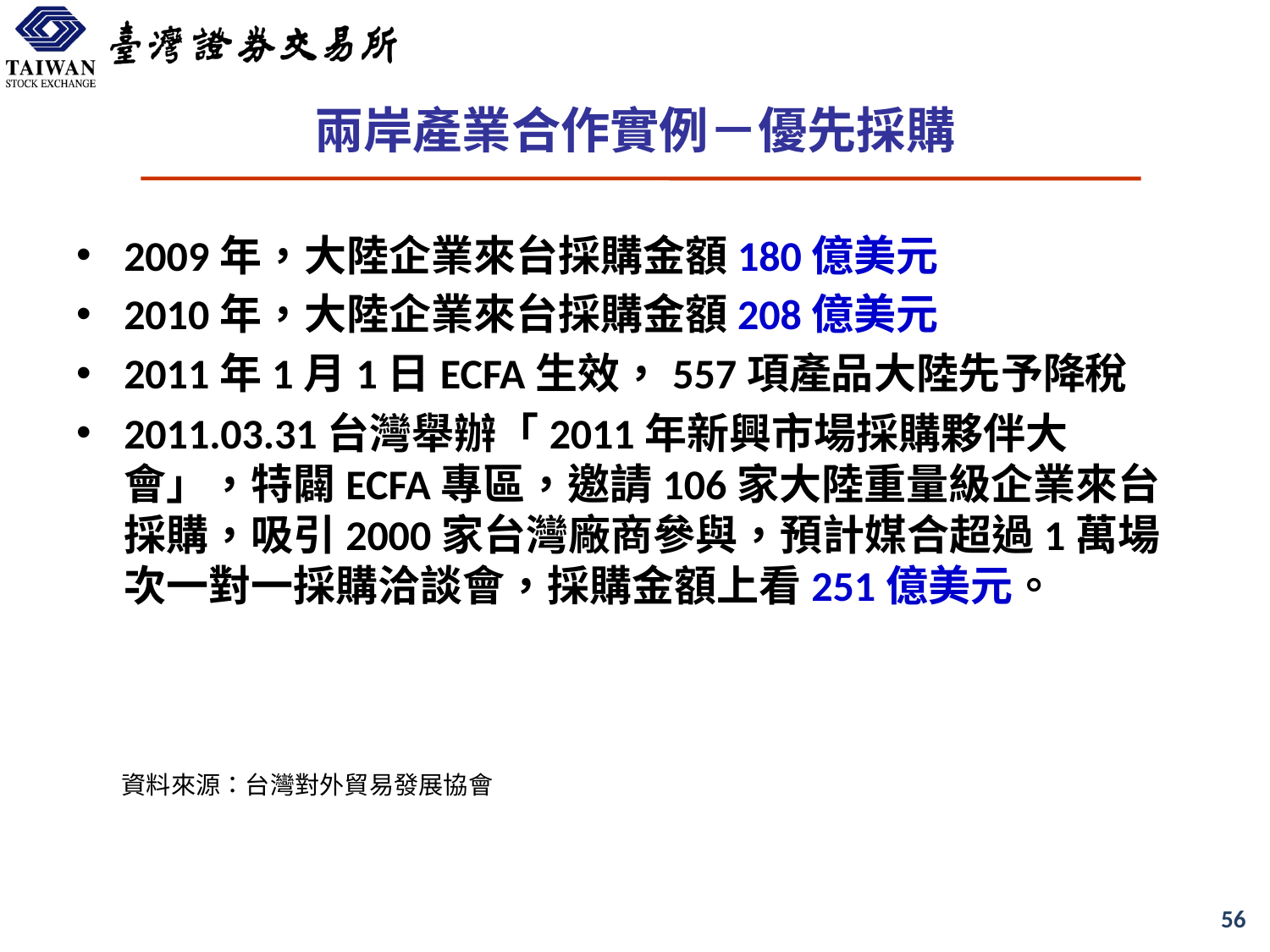

# 兩岸產業合作實例－優先採購
2009年，大陸企業來台採購金額180億美元
2010年，大陸企業來台採購金額208億美元
2011年1月1日ECFA生效，557項產品大陸先予降稅
2011.03.31台灣舉辦「2011年新興市場採購夥伴大會」，特闢ECFA專區，邀請106家大陸重量級企業來台採購，吸引2000家台灣廠商參與，預計媒合超過1萬場次一對一採購洽談會，採購金額上看251億美元。
資料來源：台灣對外貿易發展協會

56